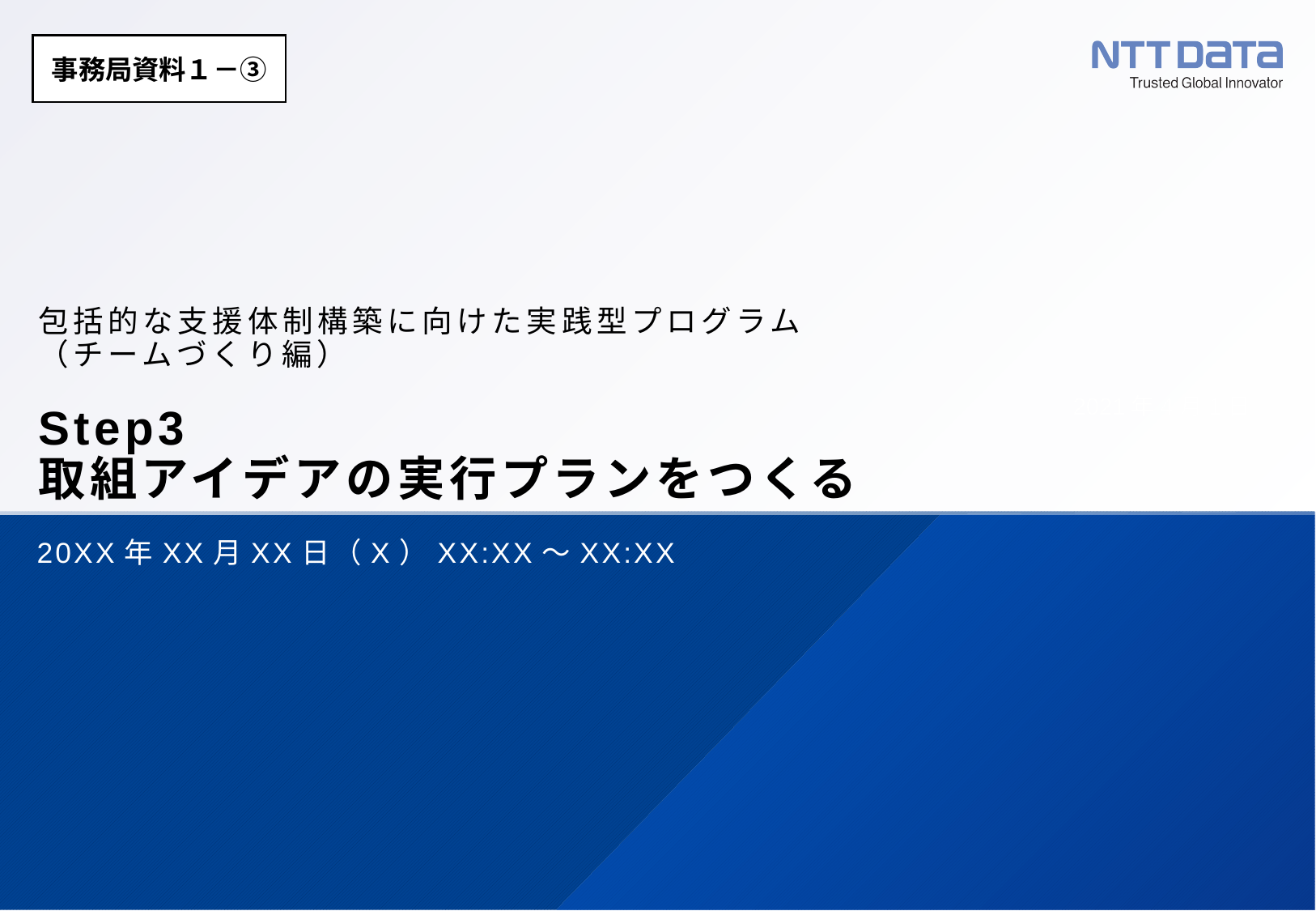

事務局資料１－③
# 包括的な支援体制構築に向けた実践型プログラム （チームづくり編） Step3 取組アイデアの実行プランをつくる
20XX年XX月XX日（X）XX:XX～XX:XX